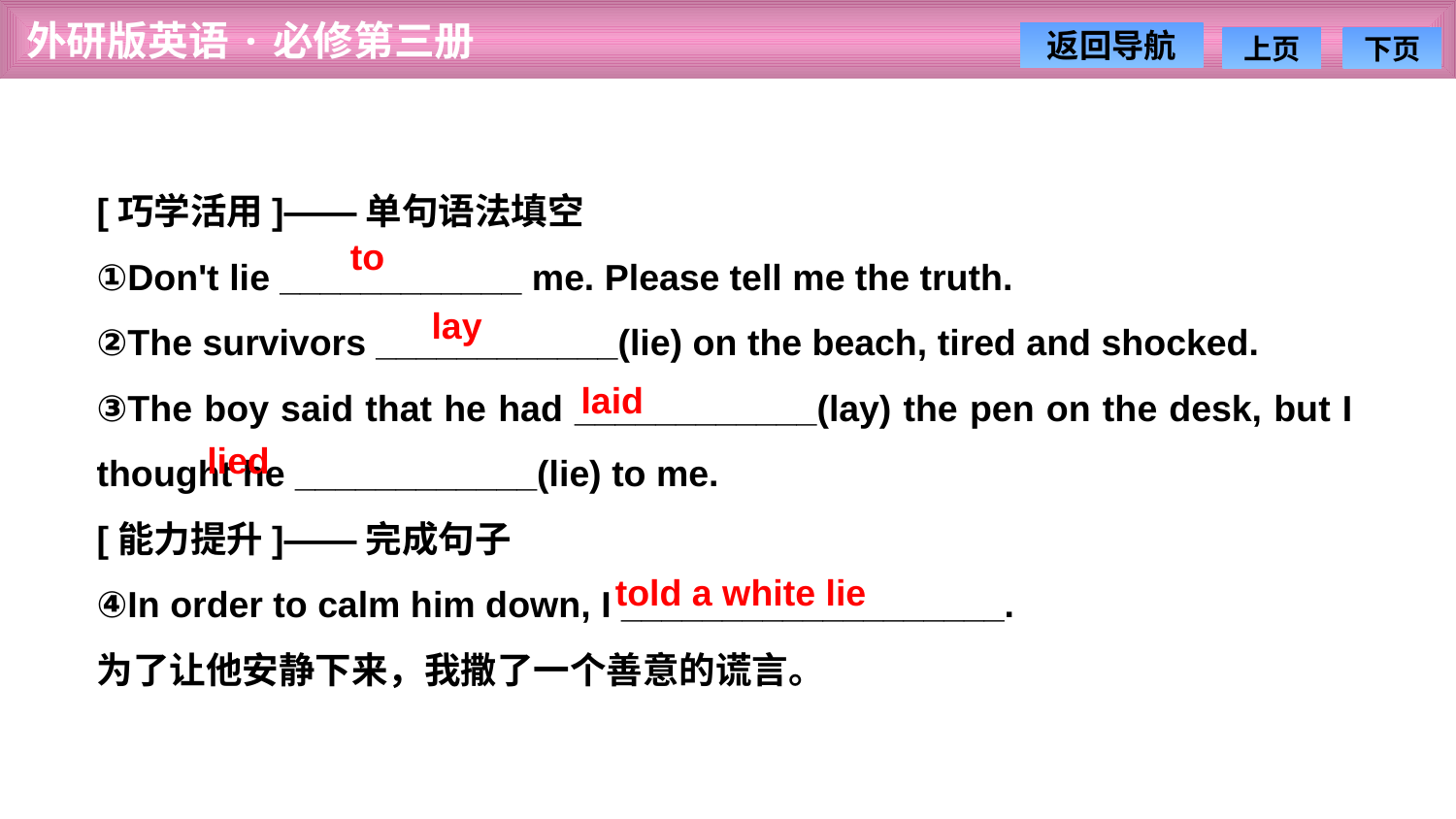

[巧学活用]——单句语法填空
①Don't lie ____________ me. Please tell me the truth.
②The survivors ____________(lie) on the beach, tired and shocked.
③The boy said that he had ____________(lay) the pen on the desk, but I thought he ____________(lie) to me.
[能力提升]——完成句子
④In order to calm him down, I ___________________.
为了让他安静下来，我撒了一个善意的谎言。
to
lay
laid
lied
told a white lie